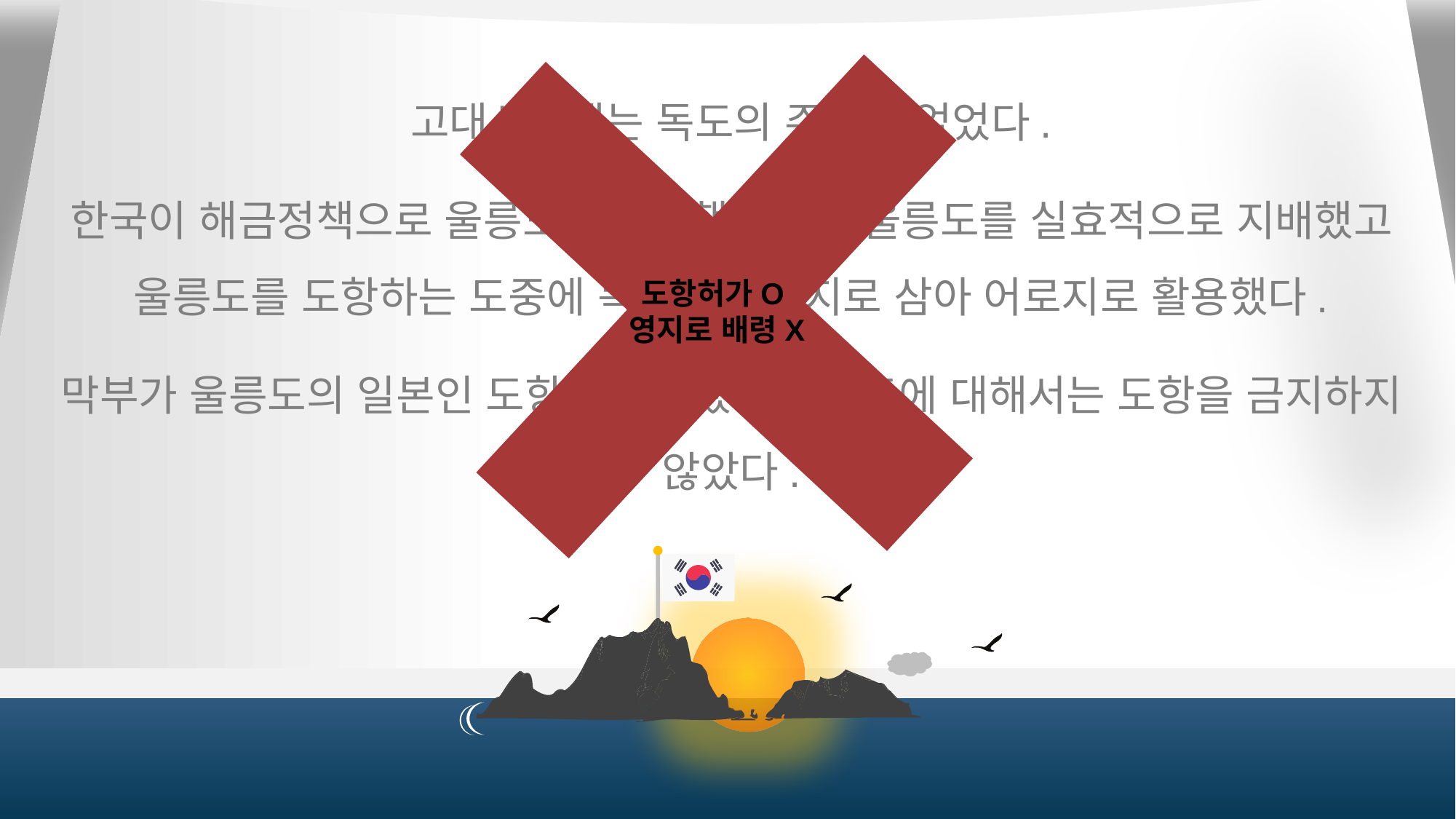

도항허가O
영지로 배령X

고대시대에는 독도의 주인이 없었다.

한국이 해금정책으로 울릉도를 포기했을 때, 울릉도를 실효적으로 지배했고 울릉도를 도항하는 도중에 독도를 기항지로 삼아 어로지로 활용했다.

막부가 울릉도의 일본인 도항은 금지했지만 독도에 대해서는 도항을 금지하지 않았다.